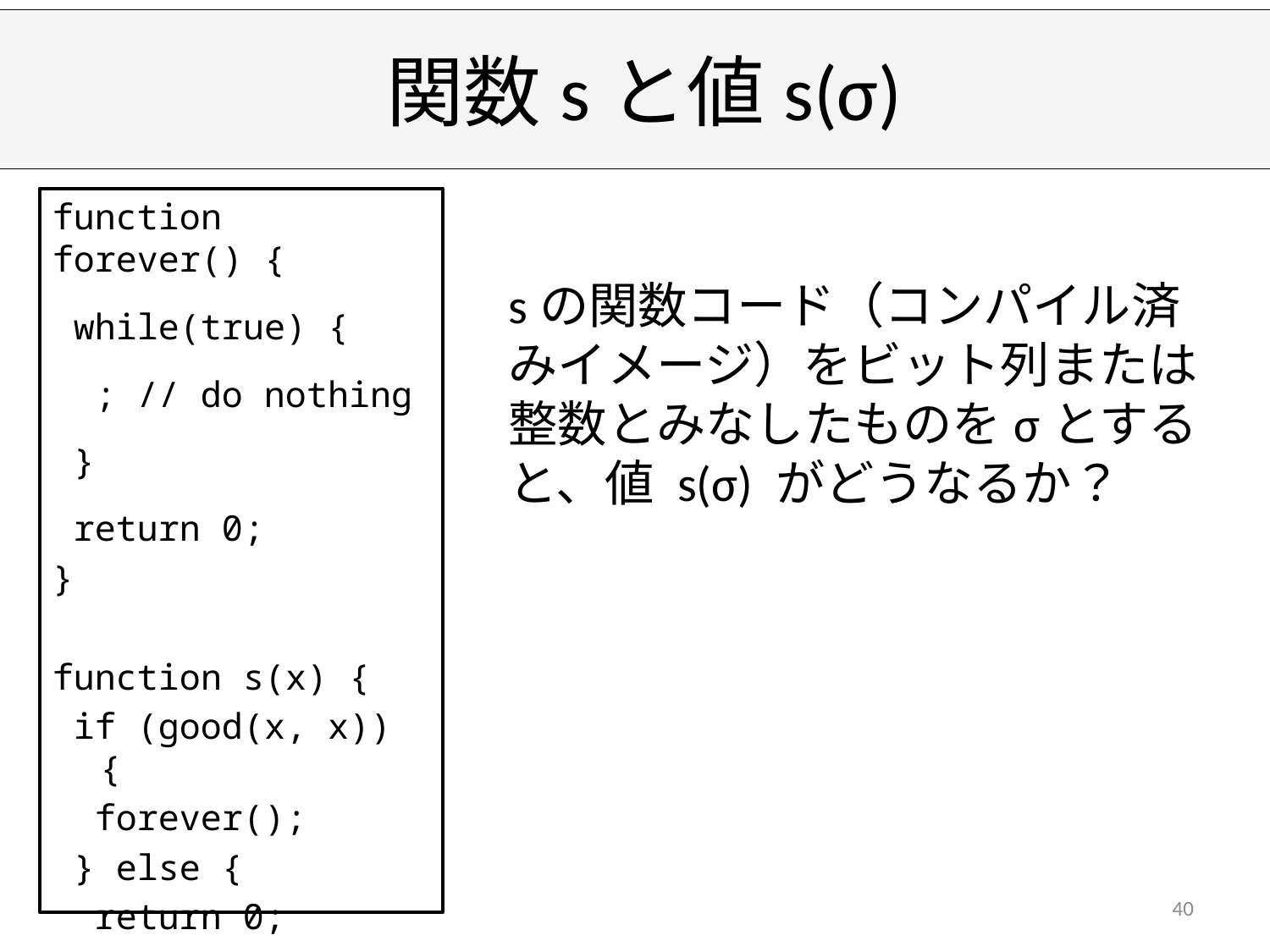

# 関数sと値s(σ)
function forever() {
 while(true) {
  ; // do nothing
 }
 return 0;
}

function s(x) {
 if (good(x, x)) {
  forever();
 } else {
  return 0;
 }
}
sの関数コード（コンパイル済みイメージ）をビット列または整数とみなしたものをσとすると、値 s(σ) がどうなるか？
40